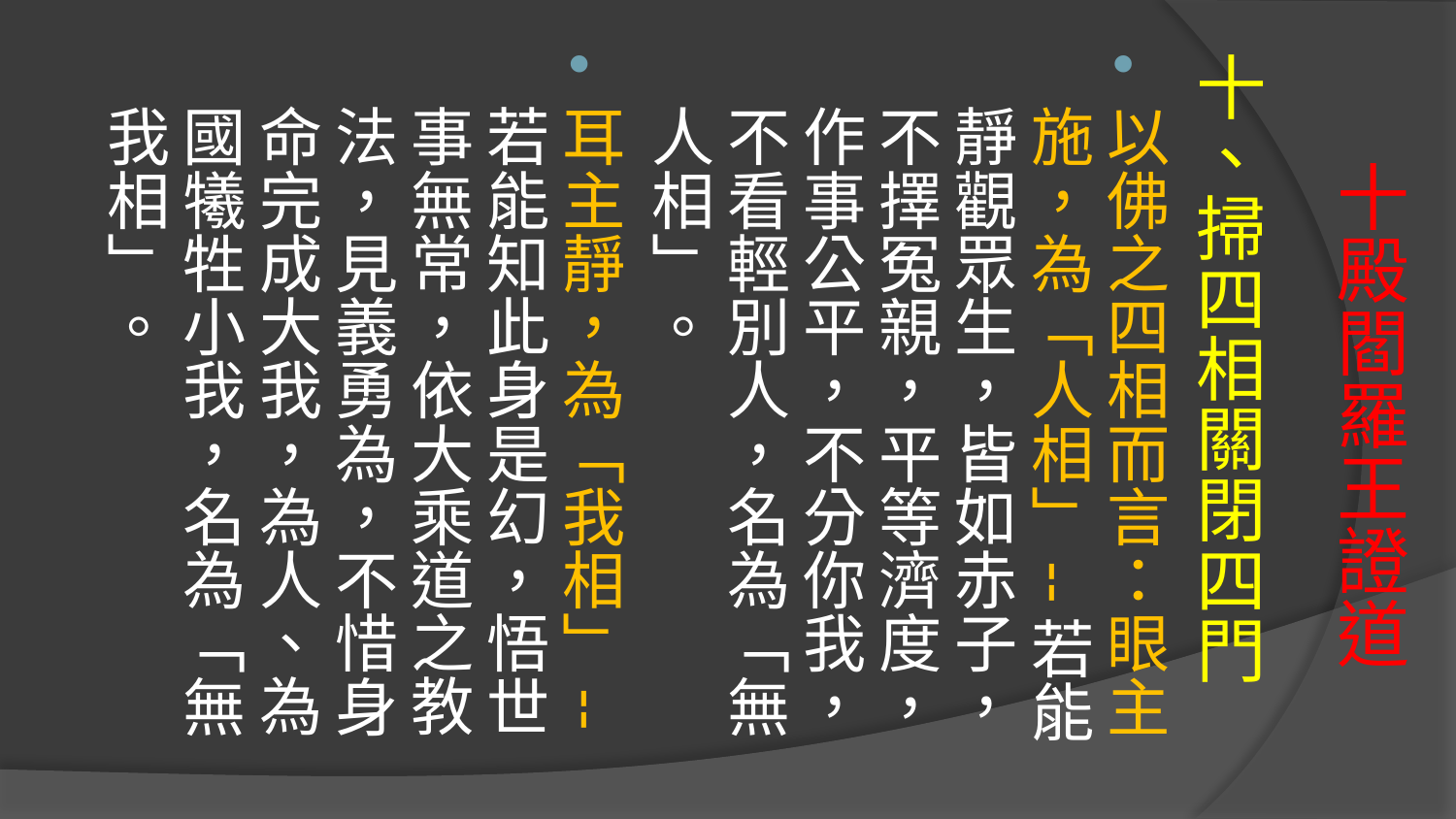

十、掃四相關閉四門
以佛之四相而言：眼主施，為「人相」--若能靜觀眾生，皆如赤子，不擇冤親，平等濟度，作事公平，不分你我，不看輕別人，名為「無人相」。
耳主靜，為「我相」--若能知此身是幻，悟世事無常，依大乘道之教法，見義勇為，不惜身命完成大我，為人、為國犧牲小我，名為「無我相」。
# 十殿閻羅王證道